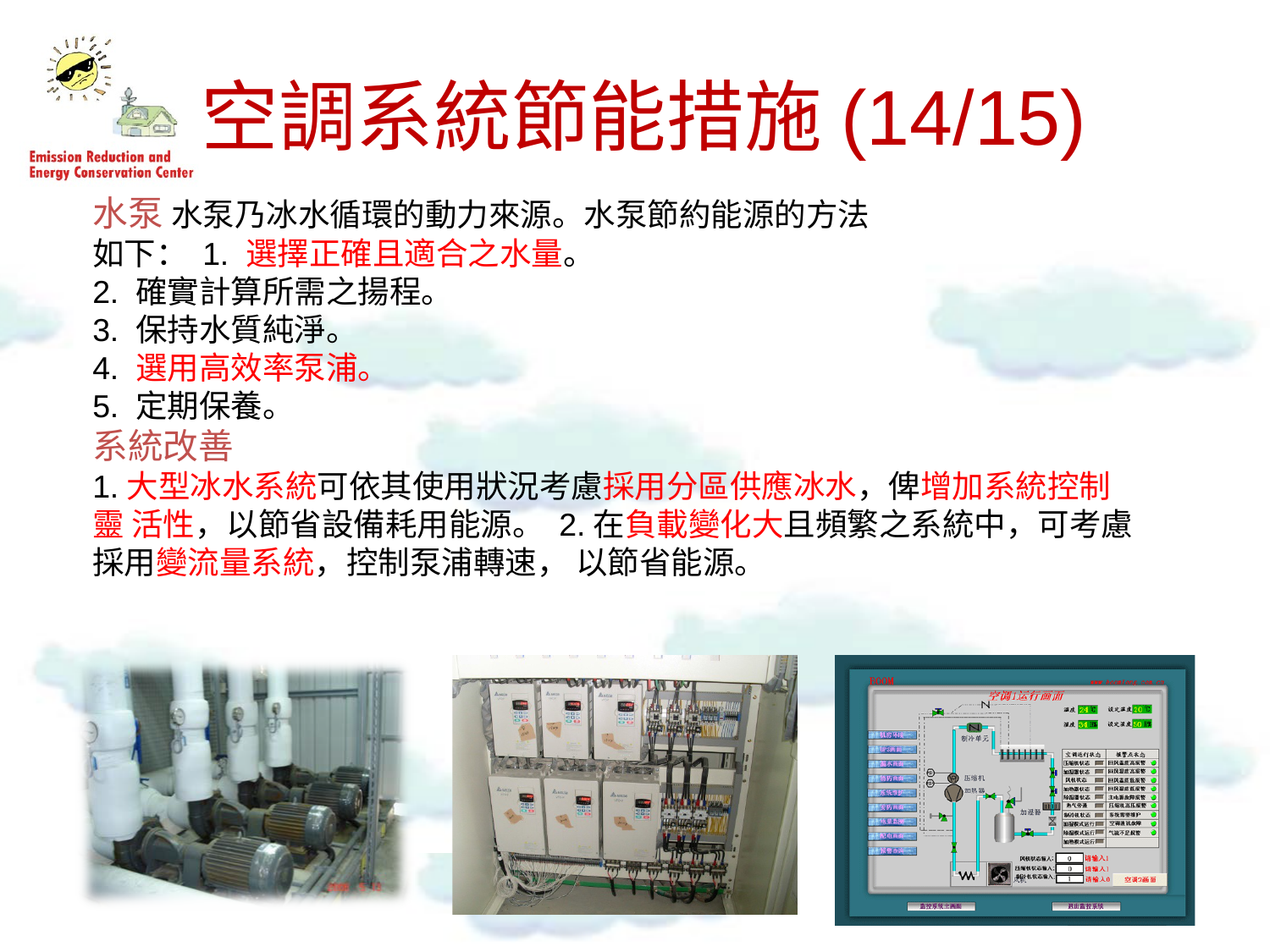

# 空調系統節能措施(14/15)
水泵 水泵乃冰水循環的動力來源。水泵節約能源的方法如下： 1. 選擇正確且適合之水量。
2. 確實計算所需之揚程。
3. 保持水質純淨。
4. 選用高效率泵浦。
5. 定期保養。
系統改善
1.大型冰水系統可依其使用狀況考慮採用分區供應冰水，俾增加系統控制靈 活性，以節省設備耗用能源。 2.在負載變化大且頻繁之系統中，可考慮採用變流量系統，控制泵浦轉速， 以節省能源。

41